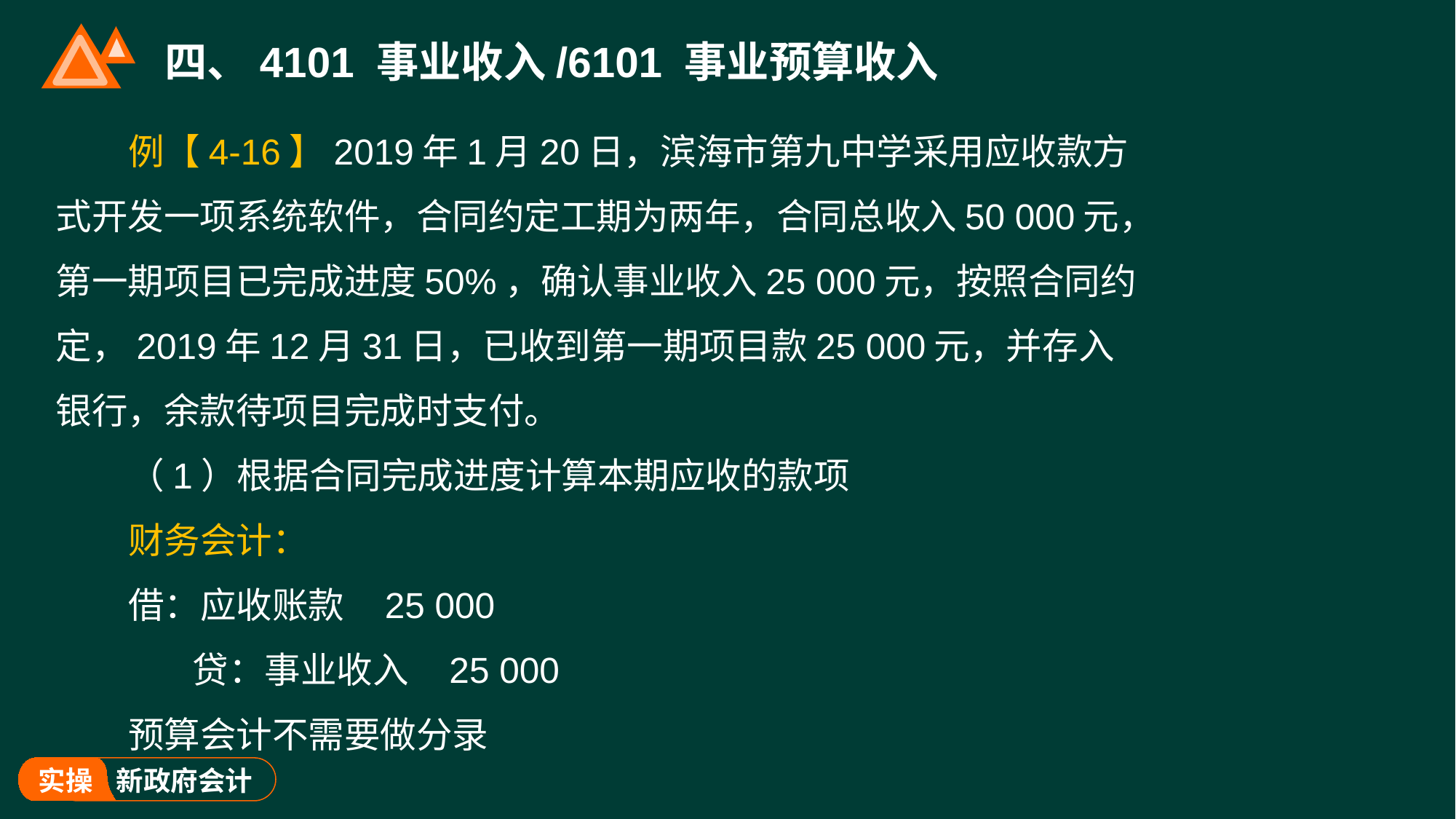

# 四、4101 事业收入/6101 事业预算收入
例【4-16】2019年1月20日，滨海市第九中学采用应收款方式开发一项系统软件，合同约定工期为两年，合同总收入50 000元，第一期项目已完成进度50%，确认事业收入25 000元，按照合同约定，2019年12月31日，已收到第一期项目款25 000元，并存入银行，余款待项目完成时支付。
（1）根据合同完成进度计算本期应收的款项
财务会计：
借：应收账款    25 000
       贷：事业收入    25 000
预算会计不需要做分录